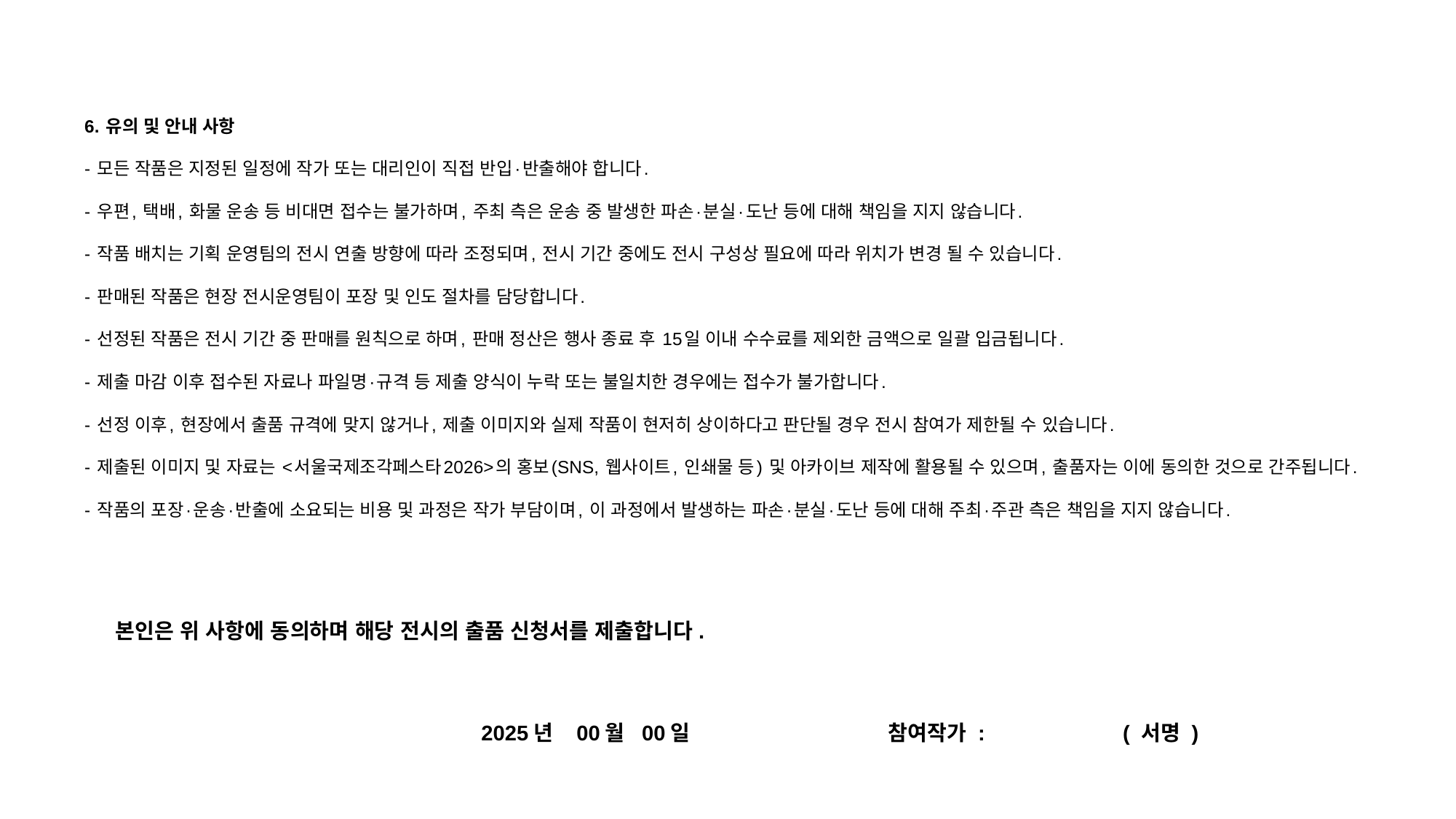

6. 유의 및 안내 사항
- 모든 작품은 지정된 일정에 작가 또는 대리인이 직접 반입·반출해야 합니다.
- 우편, 택배, 화물 운송 등 비대면 접수는 불가하며, 주최 측은 운송 중 발생한 파손·분실·도난 등에 대해 책임을 지지 않습니다.
- 작품 배치는 기획 운영팀의 전시 연출 방향에 따라 조정되며, 전시 기간 중에도 전시 구성상 필요에 따라 위치가 변경 될 수 있습니다.
- 판매된 작품은 현장 전시운영팀이 포장 및 인도 절차를 담당합니다.
- 선정된 작품은 전시 기간 중 판매를 원칙으로 하며, 판매 정산은 행사 종료 후 15일 이내 수수료를 제외한 금액으로 일괄 입금됩니다.
- 제출 마감 이후 접수된 자료나 파일명·규격 등 제출 양식이 누락 또는 불일치한 경우에는 접수가 불가합니다.
- 선정 이후, 현장에서 출품 규격에 맞지 않거나, 제출 이미지와 실제 작품이 현저히 상이하다고 판단될 경우 전시 참여가 제한될 수 있습니다.
- 제출된 이미지 및 자료는 <서울국제조각페스타2026>의 홍보(SNS, 웹사이트, 인쇄물 등) 및 아카이브 제작에 활용될 수 있으며, 출품자는 이에 동의한 것으로 간주됩니다.
- 작품의 포장·운송·반출에 소요되는 비용 및 과정은 작가 부담이며, 이 과정에서 발생하는 파손·분실·도난 등에 대해 주최·주관 측은 책임을 지지 않습니다.

본인은 위 사항에 동의하며 해당 전시의 출품 신청서를 제출합니다.

                                                             2025년   00월  00일                                 참여작가 :                       ( 서명 )